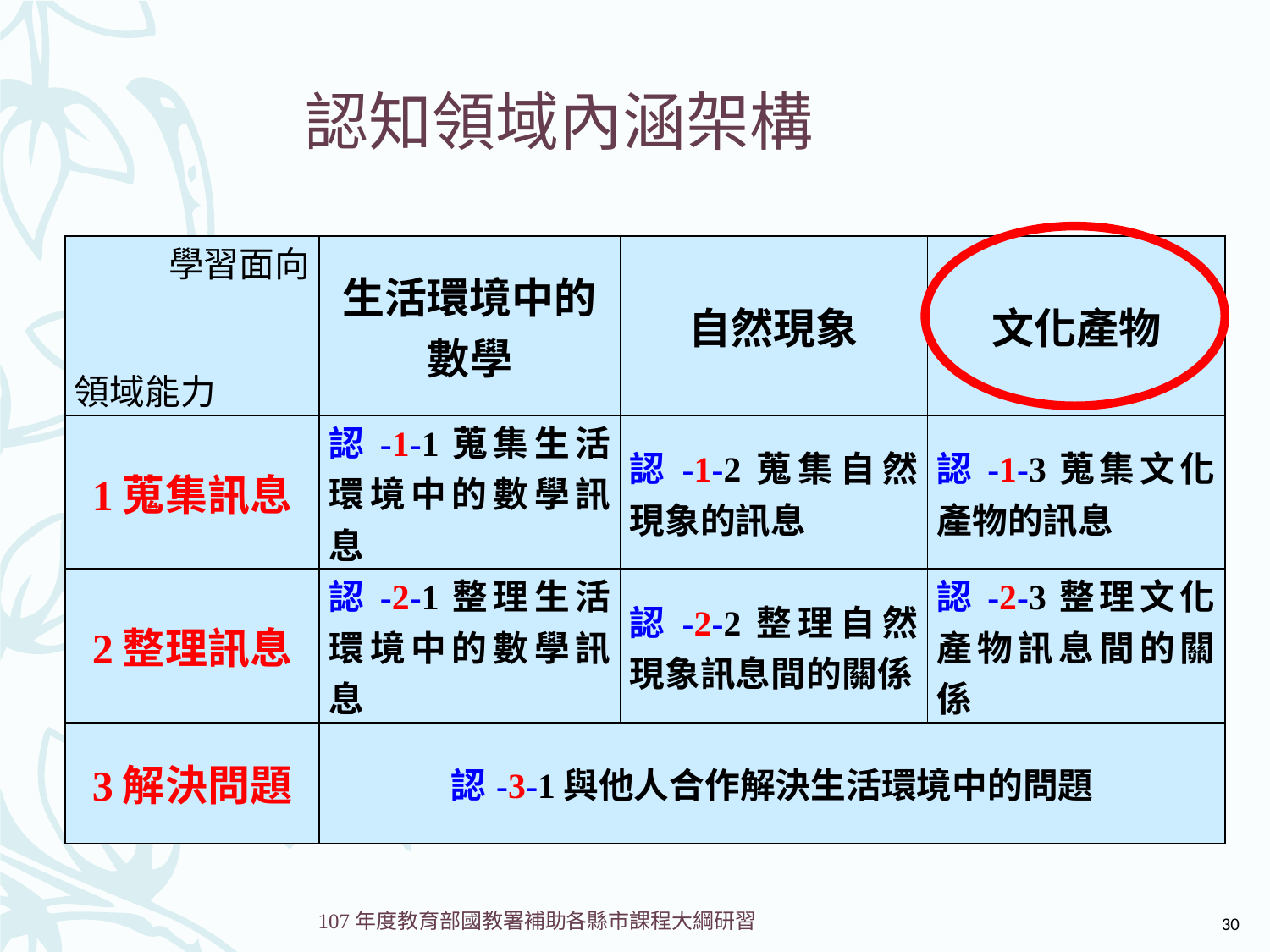

# 認知領域內涵架構

| 學習面向 領域能力 | 生活環境中的數學 | 自然現象 | 文化產物 |
| --- | --- | --- | --- |
| 1蒐集訊息 | 認-1-1蒐集生活環境中的數學訊息 | 認-1-2蒐集自然現象的訊息 | 認-1-3蒐集文化產物的訊息 |
| 2整理訊息 | 認-2-1整理生活環境中的數學訊息 | 認-2-2整理自然現象訊息間的關係 | 認-2-3整理文化產物訊息間的關係 |
| 3解決問題 | 認-3-1與他人合作解決生活環境中的問題 |  |  |
30
107年度教育部國教署補助各縣市課程大綱研習